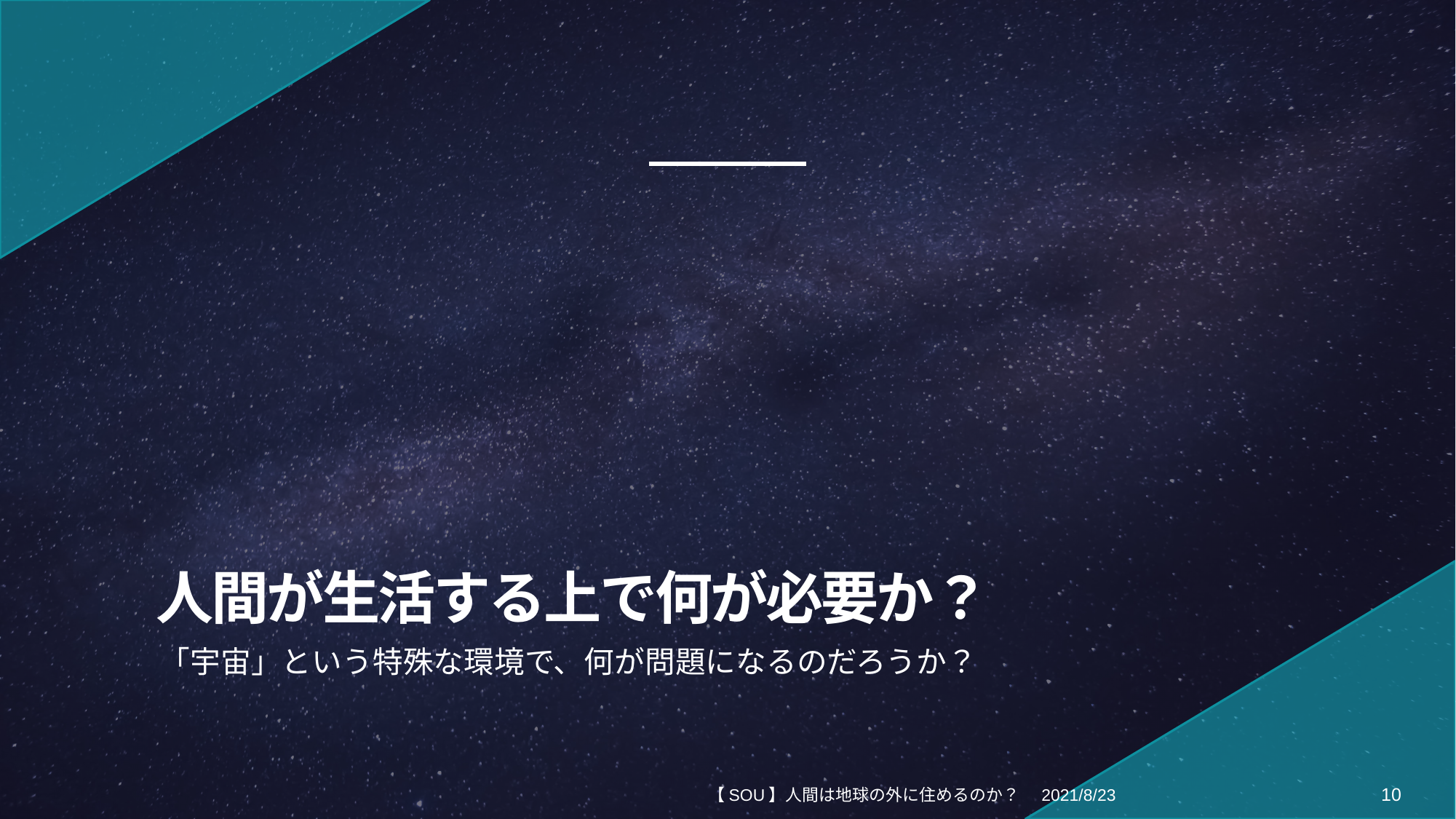

# 人間が生活する上で何が必要か？
「宇宙」という特殊な環境で、何が問題になるのだろうか？
【SOU】人間は地球の外に住めるのか？
2021/8/23
10